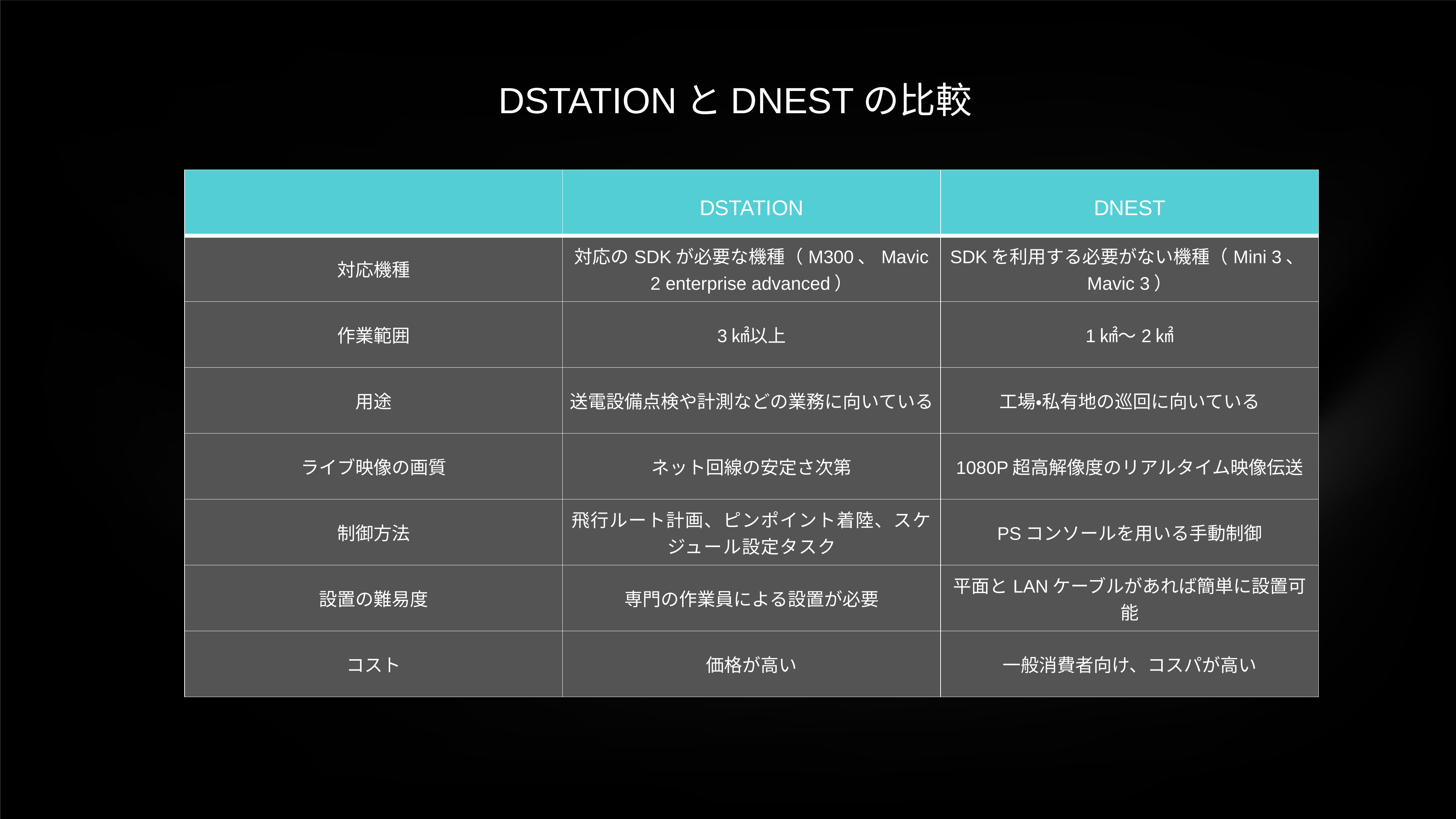

DSTATIONとDNESTの比較
|  | DSTATION | DNEST |
| --- | --- | --- |
| 対応機種 | 対応のSDKが必要な機種（M300、Mavic 2 enterprise advanced） | SDKを利用する必要がない機種（Mini 3、Mavic 3） |
| 作業範囲 | 3㎢以上 | 1㎢～2㎢ |
| 用途 | 送電設備点検や計測などの業務に向いている | 工場・私有地の巡回に向いている |
| ライブ映像の画質 | ネット回線の安定さ次第 | 1080P超高解像度のリアルタイム映像伝送 |
| 制御方法 | 飛行ルート計画、ピンポイント着陸、スケジュール設定タスク | PSコンソールを用いる手動制御 |
| 設置の難易度 | 専門の作業員による設置が必要 | 平面とLANケーブルがあれば簡単に設置可能 |
| コスト | 価格が高い | 一般消費者向け、コスパが高い |